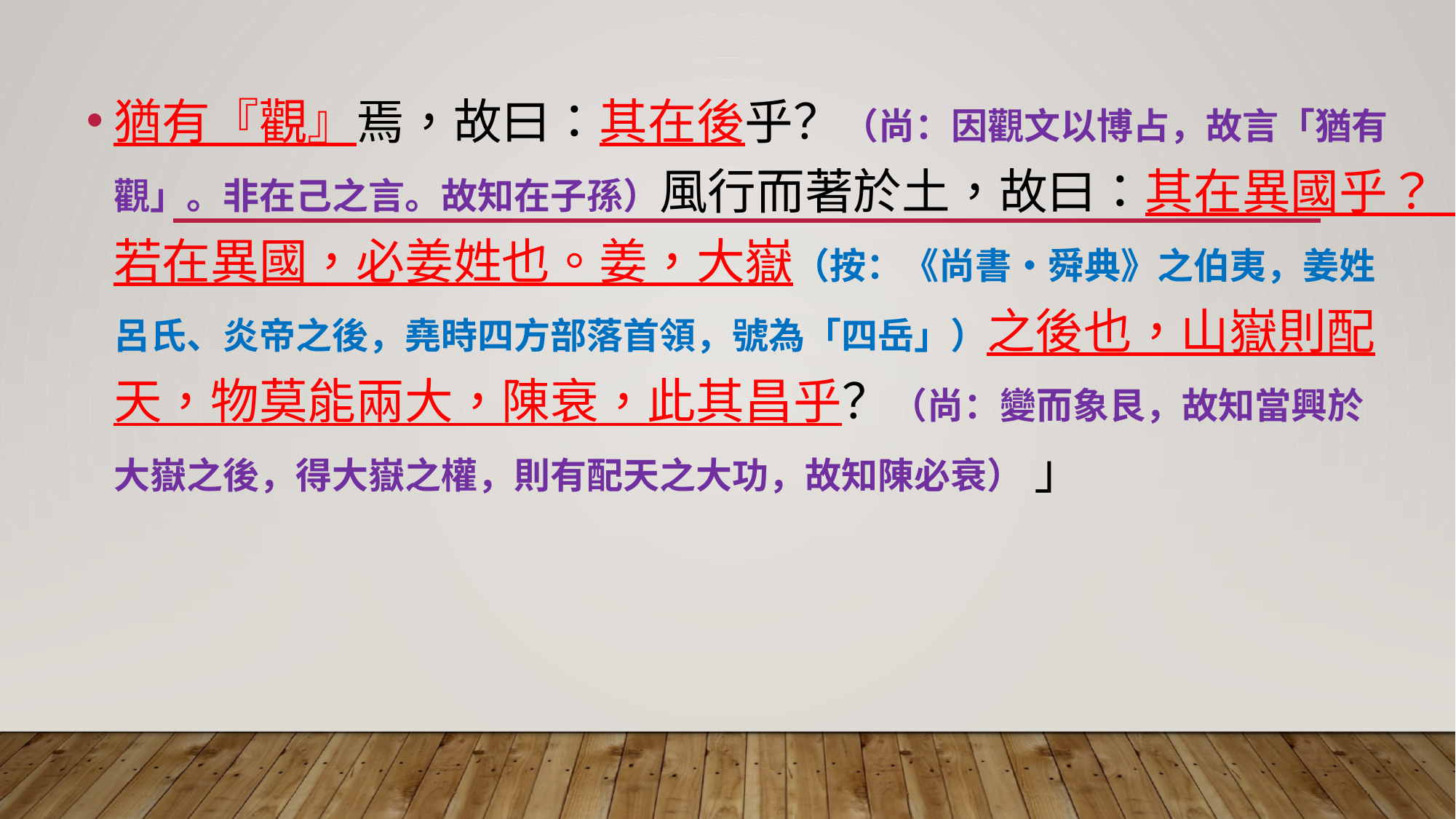

猶有『觀』焉，故曰：其在後乎？（尚：因觀文以博占，故言「猶有觀」。非在己之言。故知在子孫）風行而著於土，故曰：其在異國乎？若在異國，必姜姓也。姜，大嶽（按：《尚書•舜典》之伯夷，姜姓呂氏、炎帝之後，堯時四方部落首領，號為「四岳」）之後也，山嶽則配天，物莫能兩大，陳衰，此其昌乎？（尚：變而象艮，故知當興於大嶽之後，得大嶽之權，則有配天之大功，故知陳必衰） 」